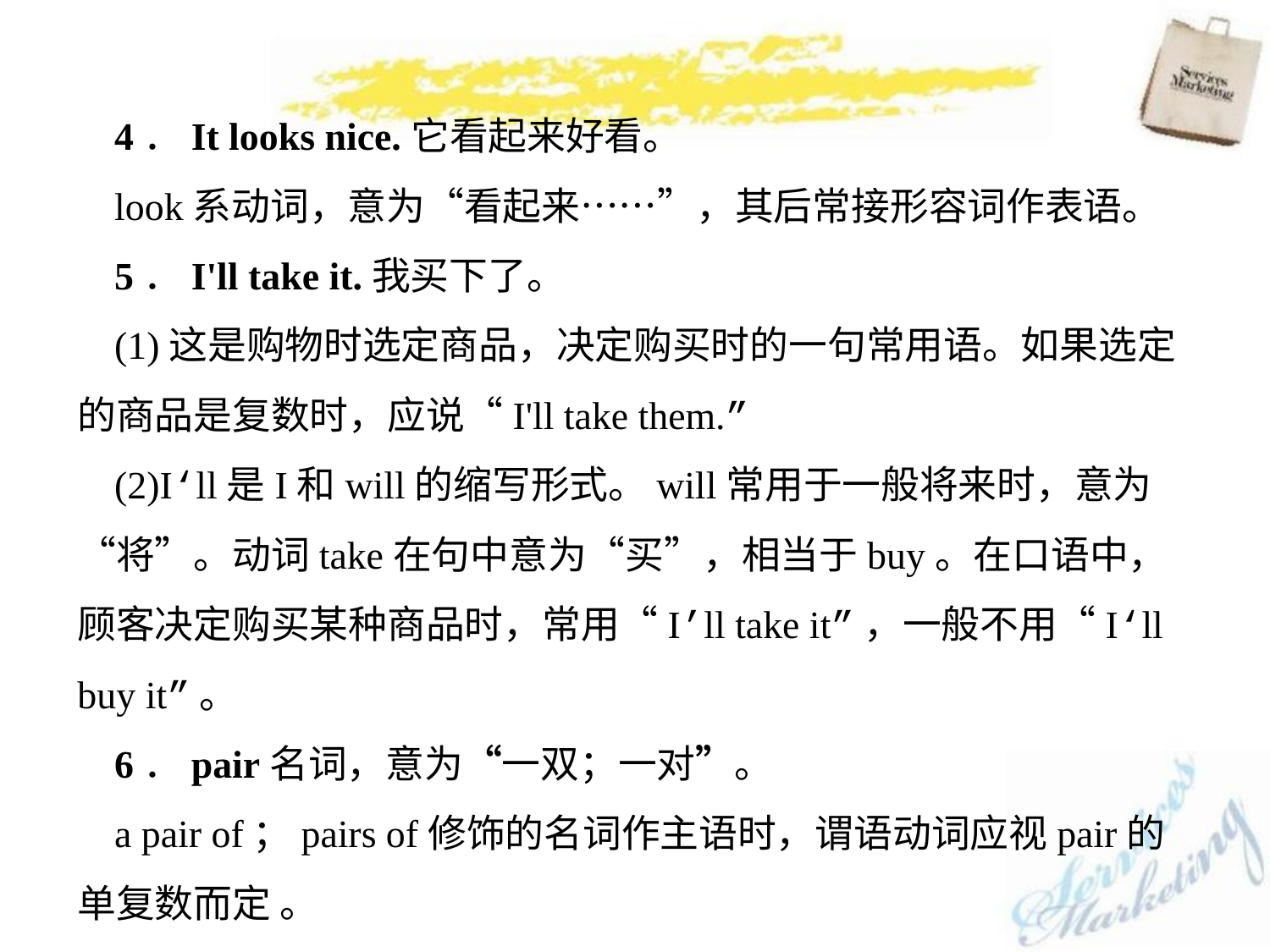

4．It looks nice.它看起来好看。
look系动词，意为“看起来……”，其后常接形容词作表语。
5．I'll take it.我买下了。
(1)这是购物时选定商品，决定购买时的一句常用语。如果选定的商品是复数时，应说“I'll take them.”
(2)I‘ll是I和will的缩写形式。will常用于一般将来时，意为“将”。动词take在句中意为“买”，相当于buy。在口语中，顾客决定购买某种商品时，常用“I’ll take it”，一般不用“I‘ll buy it”。
6．pair名词，意为“一双；一对”。
a pair of；pairs of修饰的名词作主语时，谓语动词应视pair的单复数而定 。